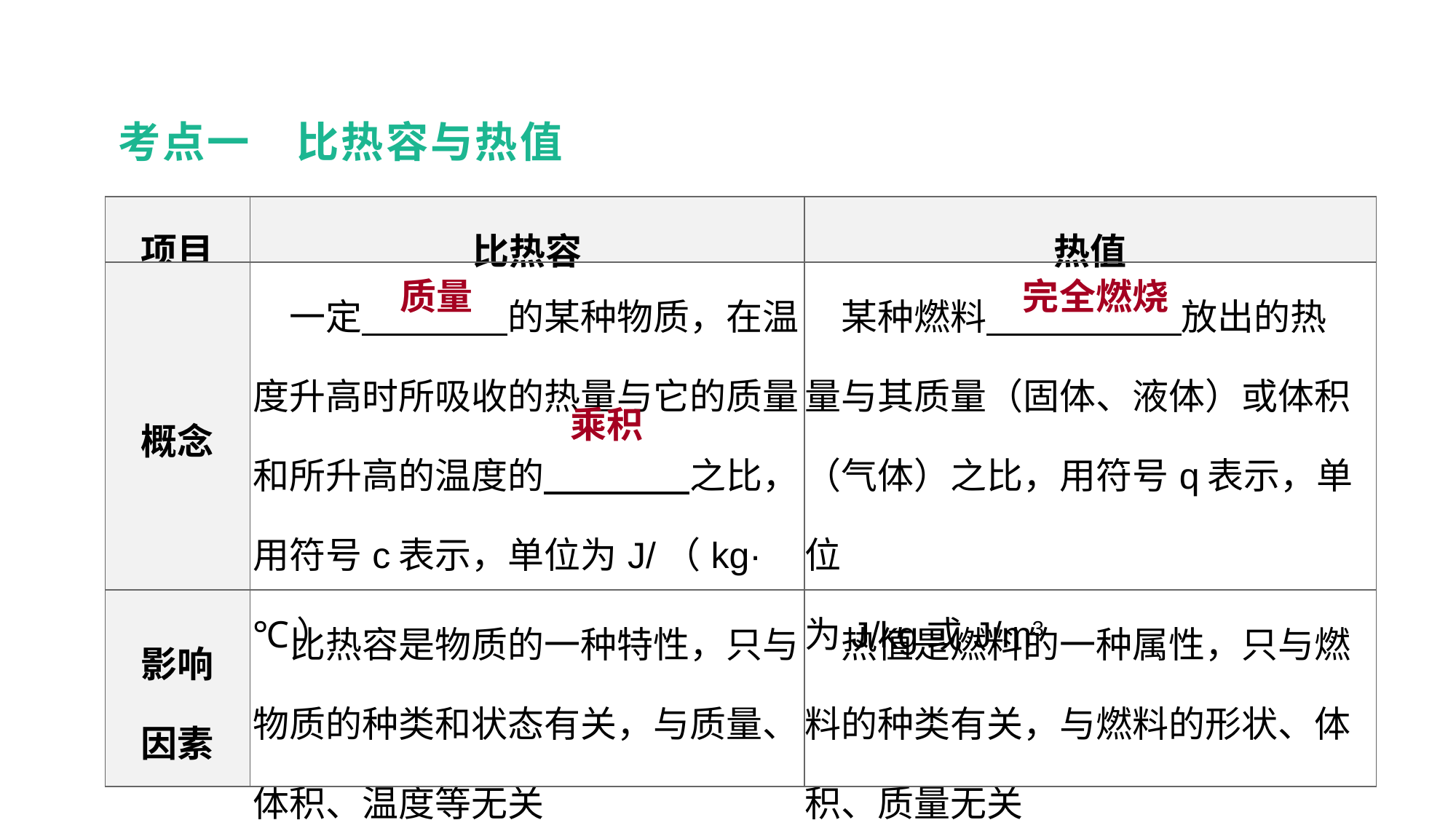

考点一　比热容与热值
| 项目 | 比热容 | 热值 |
| --- | --- | --- |
| 概念 | 一定　　　　的某种物质，在温度升高时所吸收的热量与它的质量和所升高的温度的　　　　之比，用符号c表示，单位为J/（kg·℃） | 某种燃料　　　 　放出的热 量与其质量（固体、液体）或体积 （气体）之比，用符号q表示，单位 为J/kg或J/m3 |
| 影响 因素 | 比热容是物质的一种特性，只与物质的种类和状态有关，与质量、体积、温度等无关 | 热值是燃料的一种属性，只与燃料的种类有关，与燃料的形状、体积、质量无关 |
教材梳理 夯实基础
质量
完全燃烧
乘积